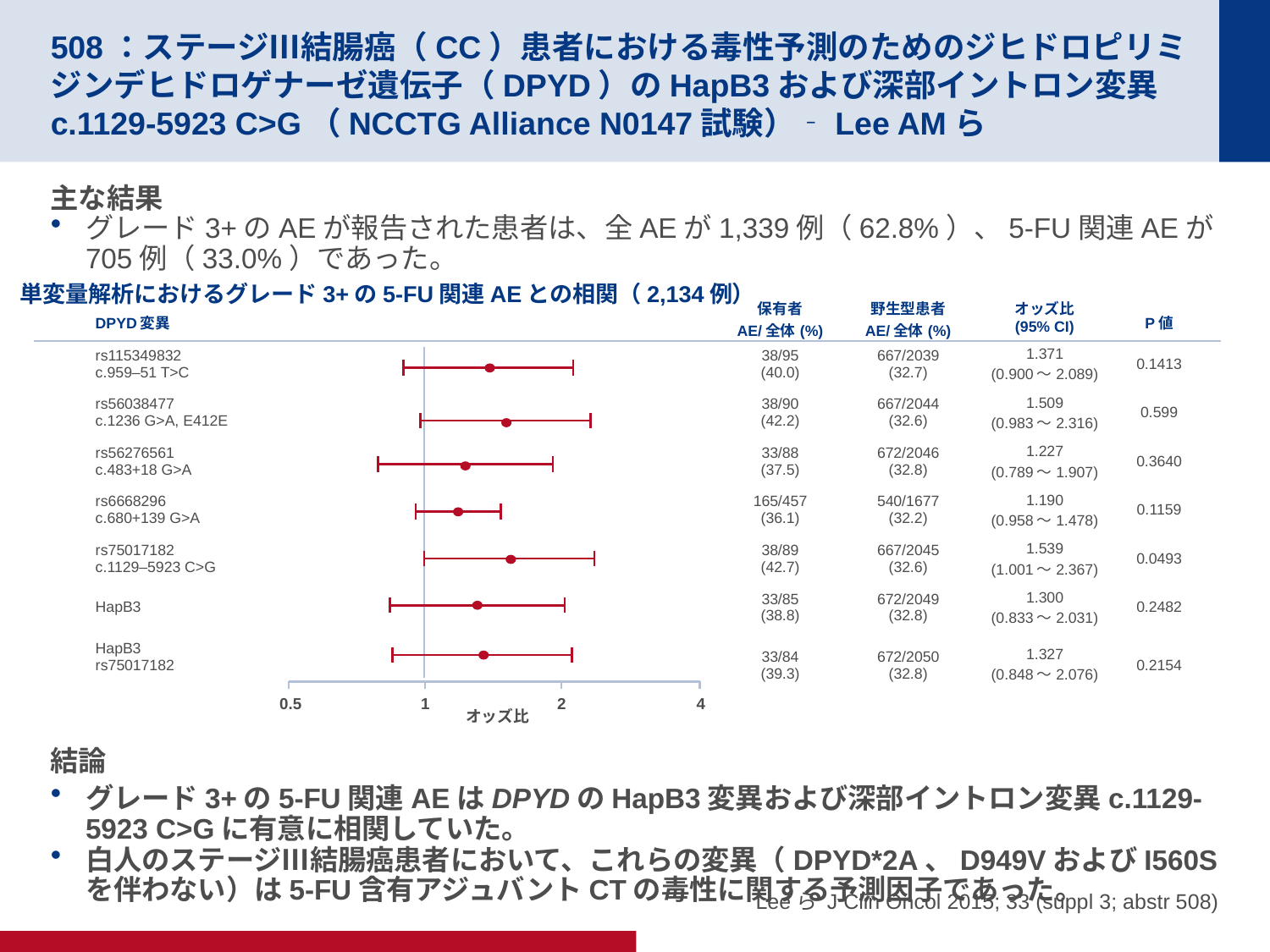

# 508：ステージⅢ結腸癌（CC）患者における毒性予測のためのジヒドロピリミジンデヒドロゲナーゼ遺伝子（DPYD）のHapB3および深部イントロン変異c.1129-5923 C>G（NCCTG Alliance N0147試験）‐Lee AMら
主な結果
グレード3+のAEが報告された患者は、全AEが1,339例（62.8%）、5-FU関連AEが705例（33.0%）であった。

結論
グレード3+の5-FU関連AEはDPYDのHapB3変異および深部イントロン変異c.1129-5923 C>Gに有意に相関していた。
白人のステージⅢ結腸癌患者において、これらの変異（DPYD*2A、D949VおよびI560Sを伴わない）は5-FU含有アジュバントCTの毒性に関する予測因子であった。
単変量解析におけるグレード3+の5-FU関連AEとの相関（2,134例）
| DPYD変異 | 保有者 AE/全体(%) | 野生型患者 AE/全体(%) | オッズ比 (95% CI) | P値 |
| --- | --- | --- | --- | --- |
| rs115349832 c.959–51 T>C | 38/95 (40.0) | 667/2039 (32.7) | 1.371 (0.900～2.089) | 0.1413 |
| rs56038477 c.1236 G>A, E412E | 38/90 (42.2) | 667/2044 (32.6) | 1.509 (0.983～2.316) | 0.599 |
| rs56276561 c.483+18 G>A | 33/88 (37.5) | 672/2046 (32.8) | 1.227 (0.789～1.907) | 0.3640 |
| rs6668296 c.680+139 G>A | 165/457 (36.1) | 540/1677 (32.2) | 1.190 (0.958～1.478) | 0.1159 |
| rs75017182 c.1129–5923 C>G | 38/89 (42.7) | 667/2045 (32.6) | 1.539 (1.001～2.367) | 0.0493 |
| HapB3 | 33/85 (38.8) | 672/2049 (32.8) | 1.300 (0.833～2.031) | 0.2482 |
| HapB3 rs75017182 | 33/84 (39.3) | 672/2050 (32.8) | 1.327 (0.848～2.076) | 0.2154 |

0.5
1
2
4
オッズ比
Leeら J Clin Oncol 2015; 33 (suppl 3; abstr 508)